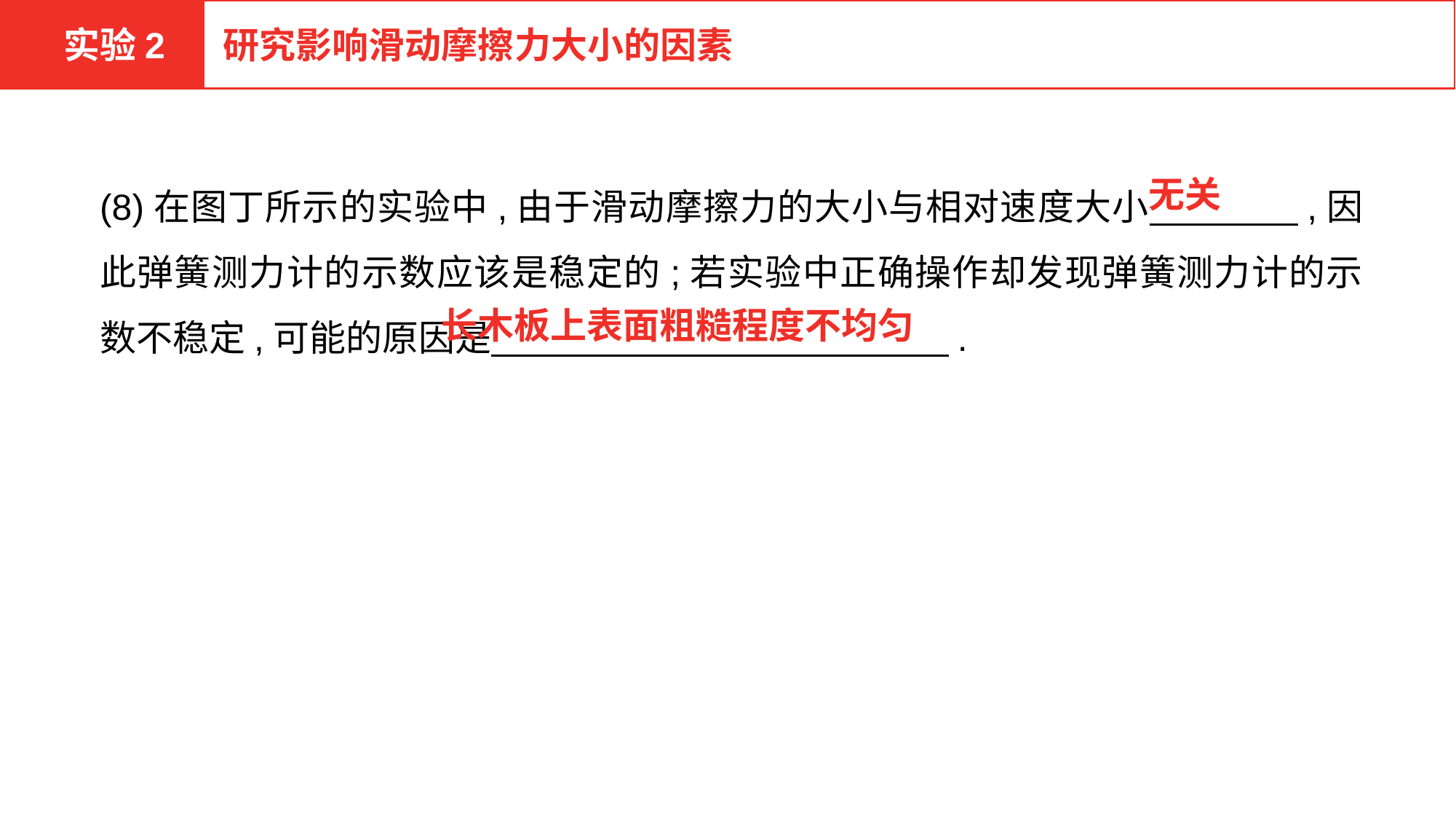

实验2
研究影响滑动摩擦力大小的因素
(8)在图丁所示的实验中,由于滑动摩擦力的大小与相对速度大小　　　　,因此弹簧测力计的示数应该是稳定的;若实验中正确操作却发现弹簧测力计的示数不稳定,可能的原因是　　       　　　　　　　　　.

无关
长木板上表面粗糙程度不均匀